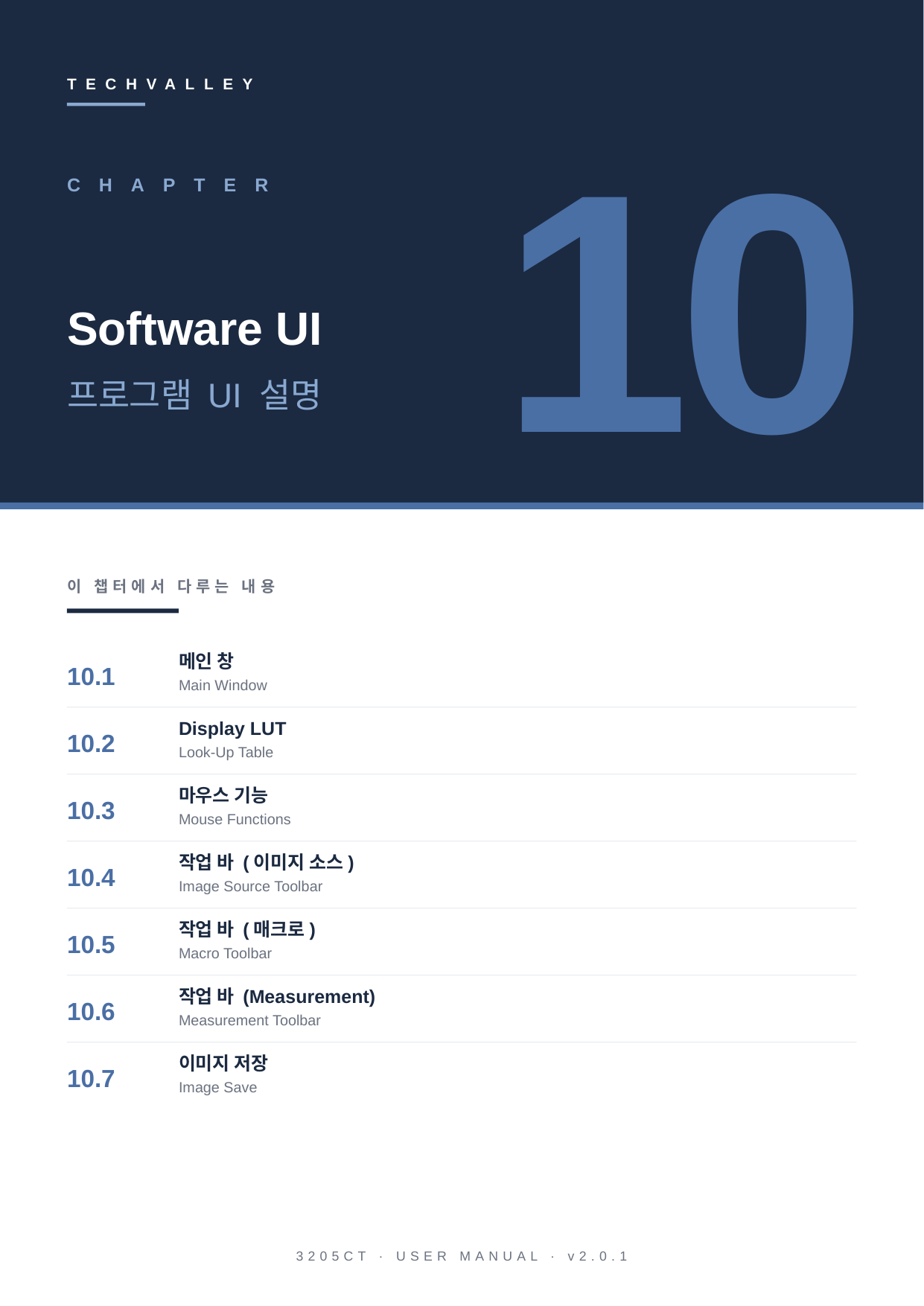

TECHVALLEY

10
CHAPTER
Software UI
프로그램 UI 설명

이 챕터에서 다루는 내용

10.1
메인 창
Main Window

10.2
Display LUT
Look-Up Table

10.3
마우스 기능
Mouse Functions

10.4
작업 바 (이미지 소스)
Image Source Toolbar

10.5
작업 바 (매크로)
Macro Toolbar

10.6
작업 바 (Measurement)
Measurement Toolbar

10.7
이미지 저장
Image Save
3205CT · USER MANUAL · v2.0.1